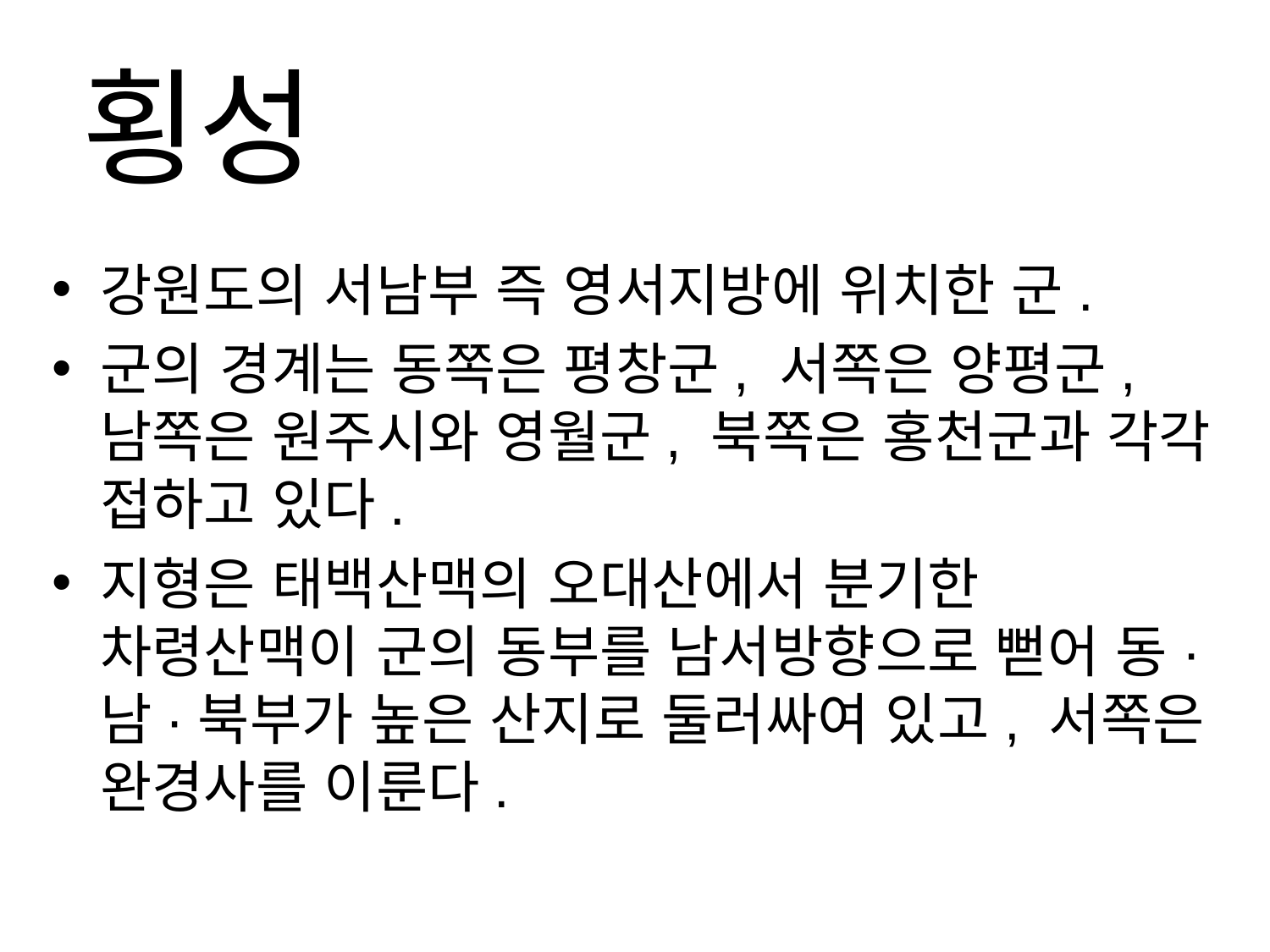

# 횡성
강원도의 서남부 즉 영서지방에 위치한 군.
군의 경계는 동쪽은 평창군, 서쪽은 양평군, 남쪽은 원주시와 영월군, 북쪽은 홍천군과 각각 접하고 있다.
지형은 태백산맥의 오대산에서 분기한 차령산맥이 군의 동부를 남서방향으로 뻗어 동·남·북부가 높은 산지로 둘러싸여 있고, 서쪽은 완경사를 이룬다.